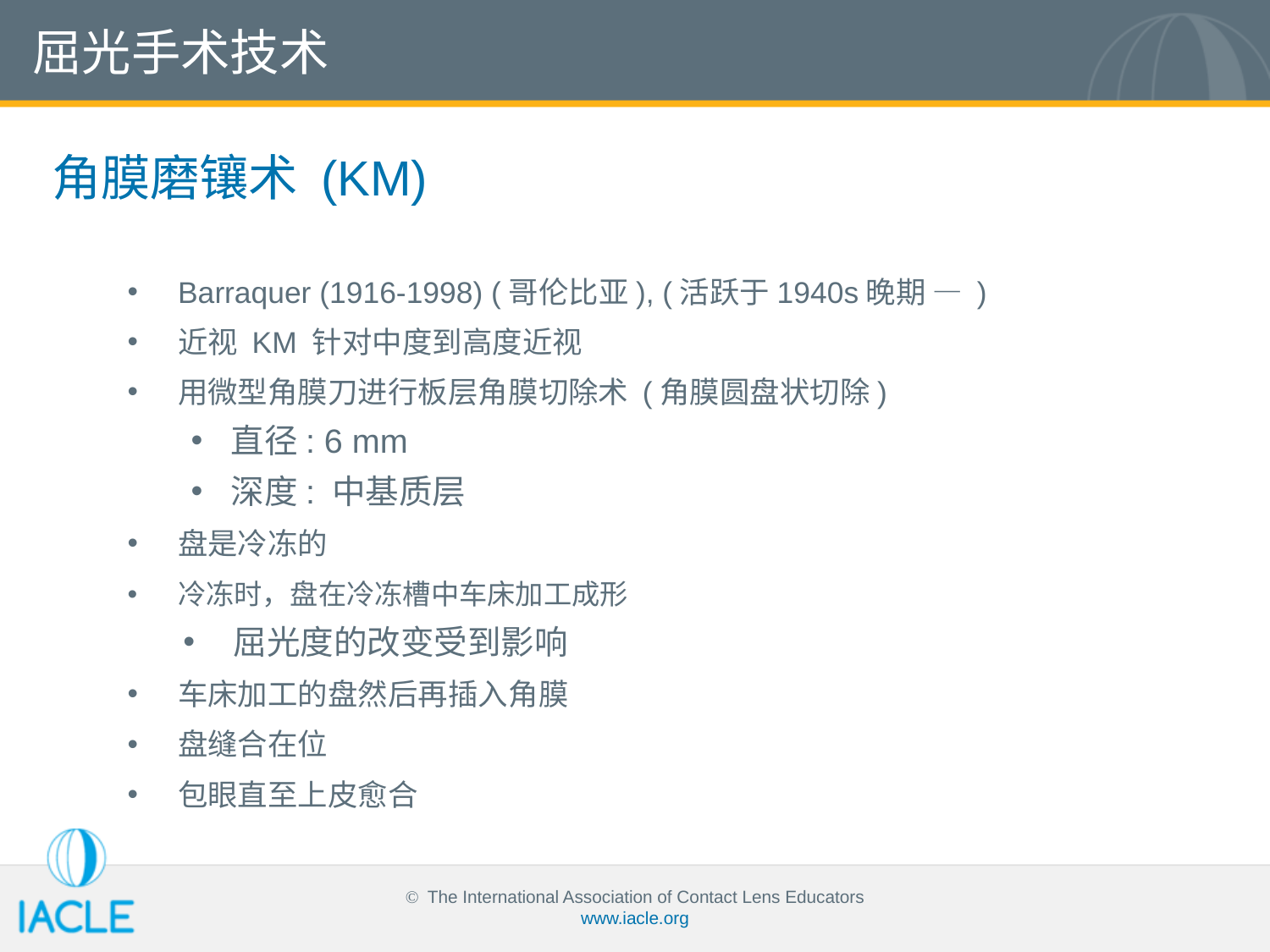

屈光手术技术
角膜磨镶术 (KM)
Barraquer (1916-1998) (哥伦比亚), (活跃于1940s晚期 — )
近视 KM 针对中度到高度近视
用微型角膜刀进行板层角膜切除术 (角膜圆盘状切除)
直径: 6 mm
深度: 中基质层
盘是冷冻的
冷冻时，盘在冷冻槽中车床加工成形
屈光度的改变受到影响
车床加工的盘然后再插入角膜
盘缝合在位
包眼直至上皮愈合